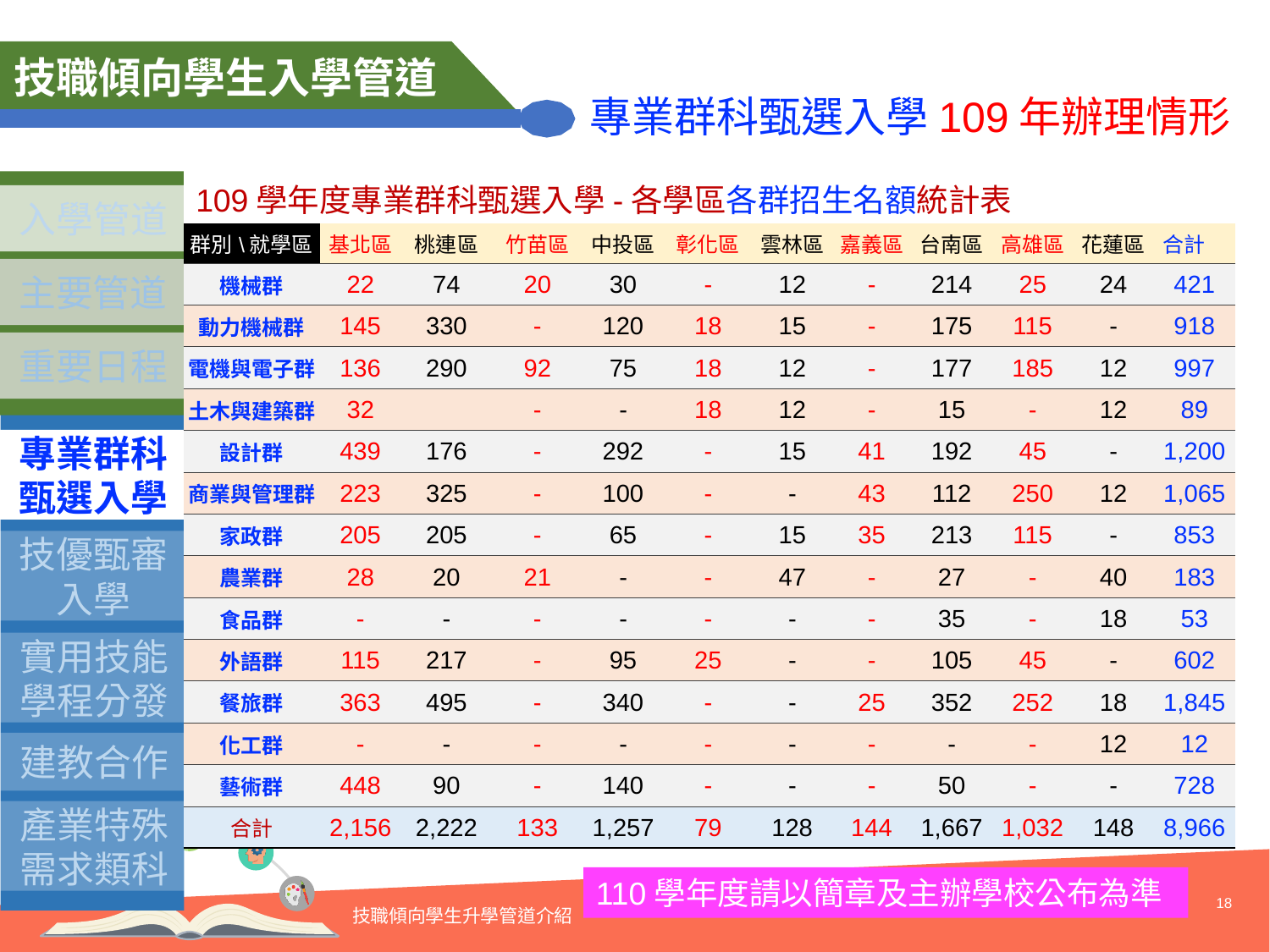

技職傾向學生入學管道

專業群科甄選入學109年辦理情形

入學管道
主要管道
重要日程
109學年度專業群科甄選入學-各學區各群招生名額統計表
| 群別\就學區 | 基北區 | 桃連區 | 竹苗區 | 中投區 | 彰化區 | 雲林區 | 嘉義區 | 台南區 | 高雄區 | 花蓮區 | 合計 |
| --- | --- | --- | --- | --- | --- | --- | --- | --- | --- | --- | --- |
| 機械群 | 22 | 74 | 20 | 30 | - | 12 | - | 214 | 25 | 24 | 421 |
| 動力機械群 | 145 | 330 | - | 120 | 18 | 15 | - | 175 | 115 | - | 918 |
| 電機與電子群 | 136 | 290 | 92 | 75 | 18 | 12 | - | 177 | 185 | 12 | 997 |
| 土木與建築群 | 32 |  | - | - | 18 | 12 | - | 15 | - | 12 | 89 |
| 設計群 | 439 | 176 | - | 292 | - | 15 | 41 | 192 | 45 | - | 1,200 |
| 商業與管理群 | 223 | 325 | - | 100 | - | - | 43 | 112 | 250 | 12 | 1,065 |
| 家政群 | 205 | 205 | - | 65 | - | 15 | 35 | 213 | 115 | - | 853 |
| 農業群 | 28 | 20 | 21 | - | - | 47 | - | 27 | - | 40 | 183 |
| 食品群 | - | - | - | - | - | - | - | 35 | - | 18 | 53 |
| 外語群 | 115 | 217 | - | 95 | 25 | - | - | 105 | 45 | - | 602 |
| 餐旅群 | 363 | 495 | - | 340 | - | - | 25 | 352 | 252 | 18 | 1,845 |
| 化工群 | - | - | - | - | - | - | - | - | - | 12 | 12 |
| 藝術群 | 448 | 90 | - | 140 | - | - | - | 50 | - | - | 728 |
| 合計 | 2,156 | 2,222 | 133 | 1,257 | 79 | 128 | 144 | 1,667 | 1,032 | 148 | 8,966 |

專業群科
甄選入學
技優甄審入學
實用技能學程分發
建教合作
產業特殊需求類科
110學年度請以簡章及主辦學校公布為準
18